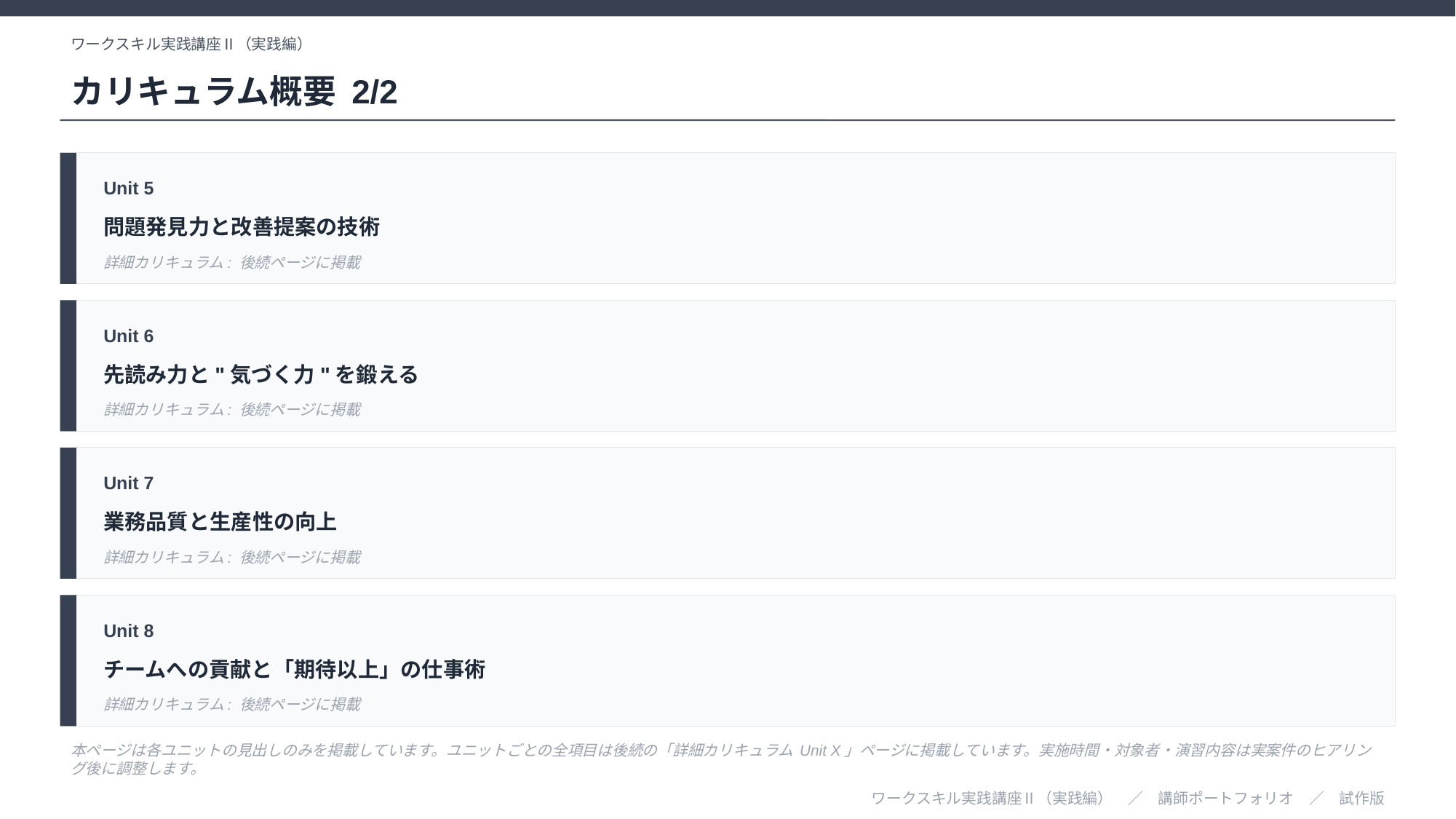

ワークスキル実践講座Ⅱ（実践編）
カリキュラム概要 2/2

Unit 5
問題発見力と改善提案の技術
詳細カリキュラム: 後続ページに掲載

Unit 6
先読み力と"気づく力"を鍛える
詳細カリキュラム: 後続ページに掲載

Unit 7
業務品質と生産性の向上
詳細カリキュラム: 後続ページに掲載

Unit 8
チームへの貢献と「期待以上」の仕事術
詳細カリキュラム: 後続ページに掲載
本ページは各ユニットの見出しのみを掲載しています。ユニットごとの全項目は後続の「詳細カリキュラム Unit X」ページに掲載しています。実施時間・対象者・演習内容は実案件のヒアリング後に調整します。
ワークスキル実践講座Ⅱ（実践編）　／　講師ポートフォリオ　／　試作版